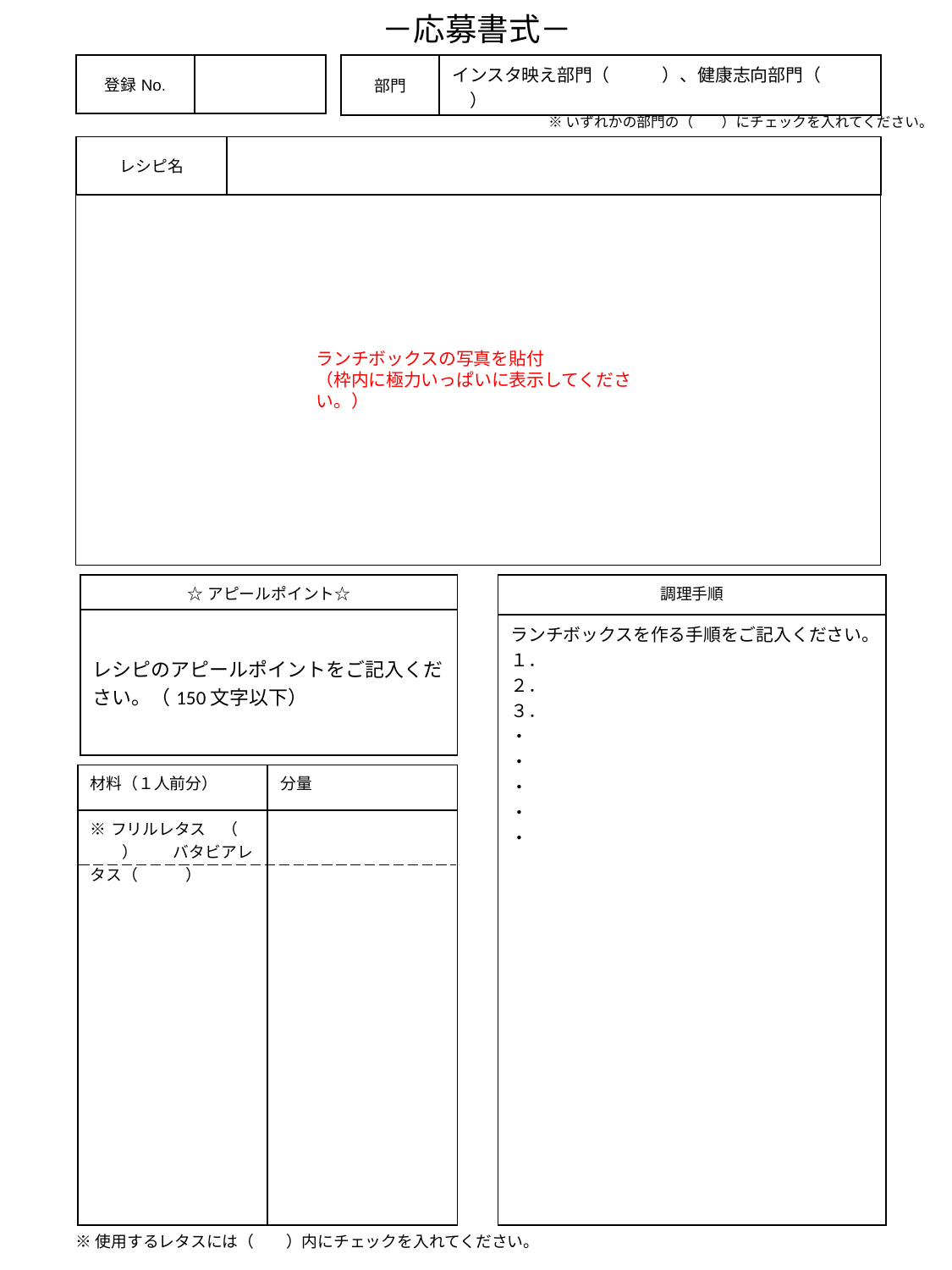

－応募書式－
| 登録No. |  |
| --- | --- |
| 部門 | インスタ映え部門（　　　）、健康志向部門（　　　） |
| --- | --- |
※いずれかの部門の（　　）にチェックを入れてください。
| レシピ名 |  |
| --- | --- |

ランチボックスの写真を貼付
（枠内に極力いっぱいに表示してください。）
| ☆アピールポイント☆ |
| --- |
| レシピのアピールポイントをご記入ください。（150文字以下） |
| 調理手順 |
| --- |
| ランチボックスを作る手順をご記入ください。 １． ２． ３． ・ ・ ・ ・ ・ |
| 材料（１人前分） | 分量 |
| --- | --- |
| ※フリルレタス　（　　　）　　 バタビアレタス（　　　） |  |
※使用するレタスには（　　）内にチェックを入れてください。